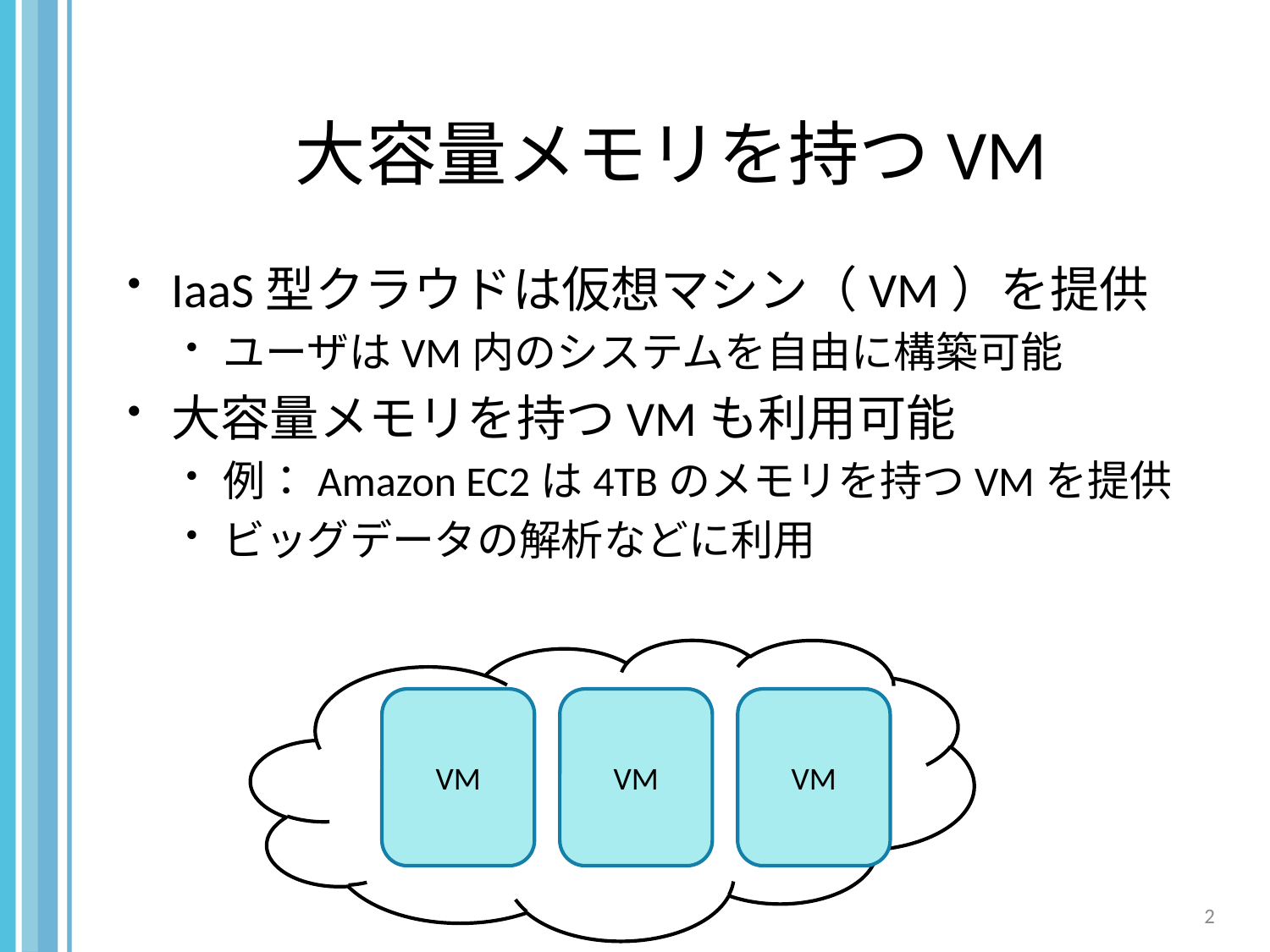

# 大容量メモリを持つVM
IaaS型クラウドは仮想マシン（VM）を提供
ユーザはVM内のシステムを自由に構築可能
大容量メモリを持つVMも利用可能
例：Amazon EC2は4TBのメモリを持つVMを提供
ビッグデータの解析などに利用

VM
VM
VM
2